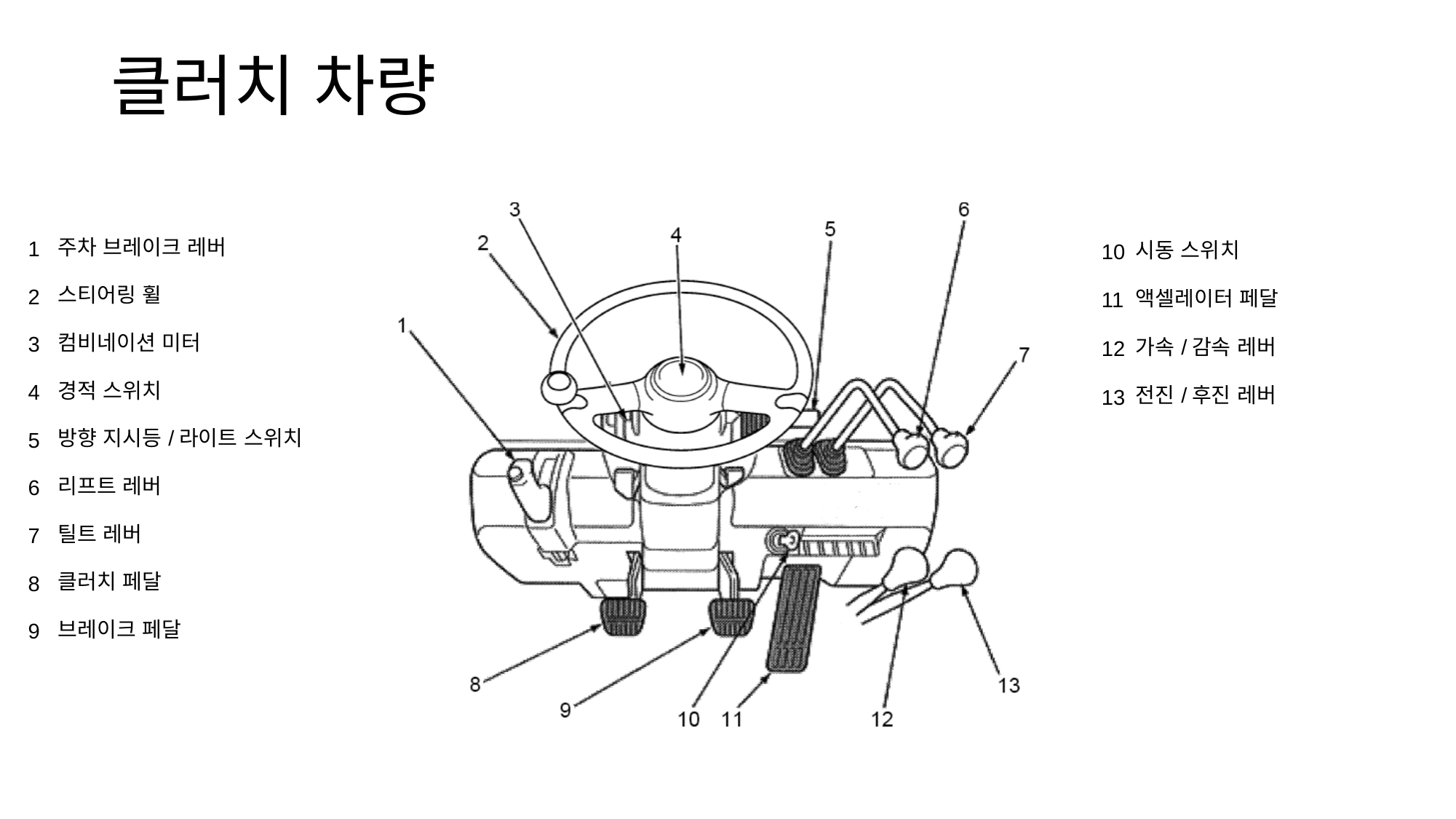

# 클러치 차량

| 1 | 주차 브레이크 레버 |
| --- | --- |
| 2 | 스티어링 휠 |
| 3 | 컴비네이션 미터 |
| 4 | 경적 스위치 |
| 5 | 방향 지시등/라이트 스위치 |
| 6 | 리프트 레버 |
| 7 | 틸트 레버 |
| 8 | 클러치 페달 |
| 9 | 브레이크 페달 |
| 10 | 시동 스위치 |
| --- | --- |
| 11 | 액셀레이터 페달 |
| 12 | 가속/감속 레버 |
| 13 | 전진/후진 레버 |